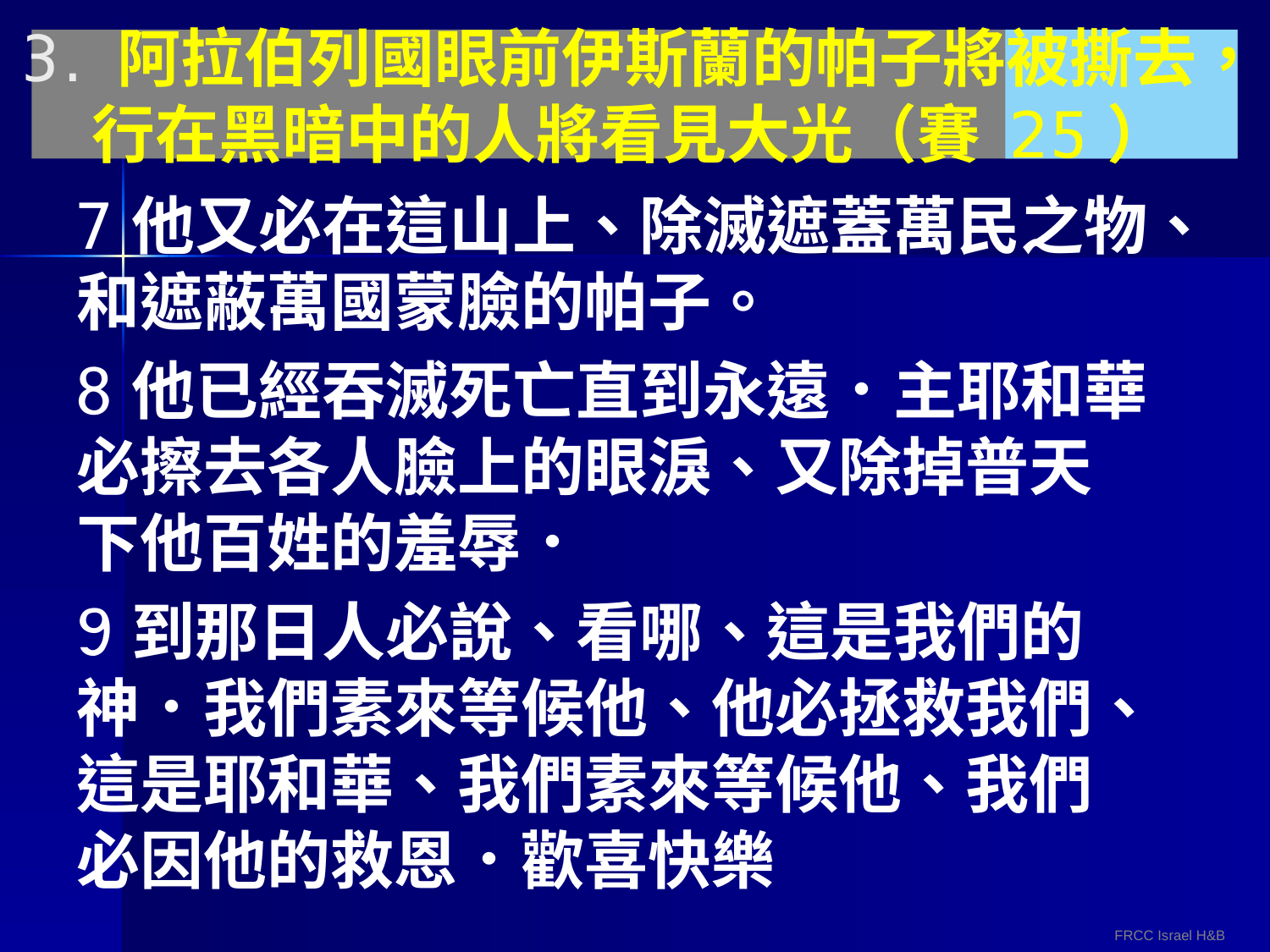

# 3. 阿拉伯列國眼前伊斯蘭的帕子將被撕去，行在黑暗中的人將看見大光（賽 25）
7他又必在這山上、除滅遮蓋萬民之物、和遮蔽萬國蒙臉的帕子。
8他已經吞滅死亡直到永遠．主耶和華必擦去各人臉上的眼淚、又除掉普天下他百姓的羞辱．
9到那日人必說、看哪、這是我們的　神．我們素來等候他、他必拯救我們、這是耶和華、我們素來等候他、我們必因他的救恩．歡喜快樂